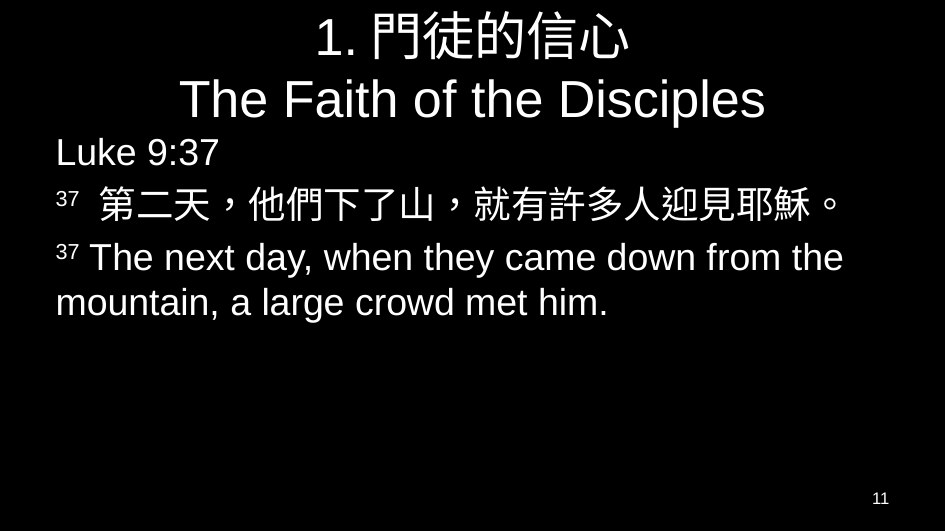

# 1.門徒的信心 The Faith of the Disciples
Luke 9:37
37 第二天，他們下了山，就有許多人迎見耶穌。
37 The next day, when they came down from the mountain, a large crowd met him.

11